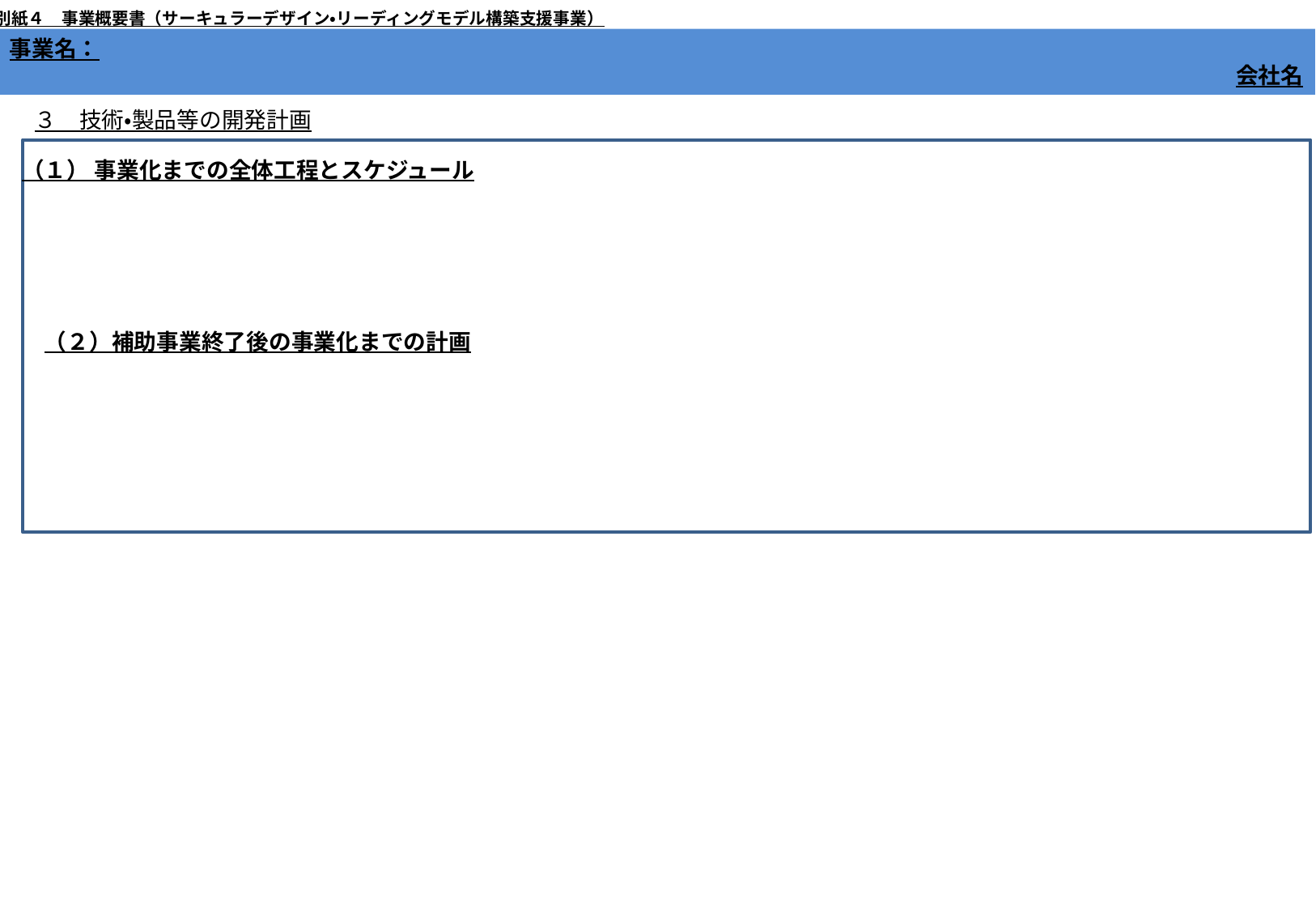

別紙４　事業概要書（サーキュラーデザイン・リーディングモデル構築支援事業）
事業名：
会社名
３　技術・製品等の開発計画

（１） 事業化までの全体工程とスケジュール
（２）補助事業終了後の事業化までの計画